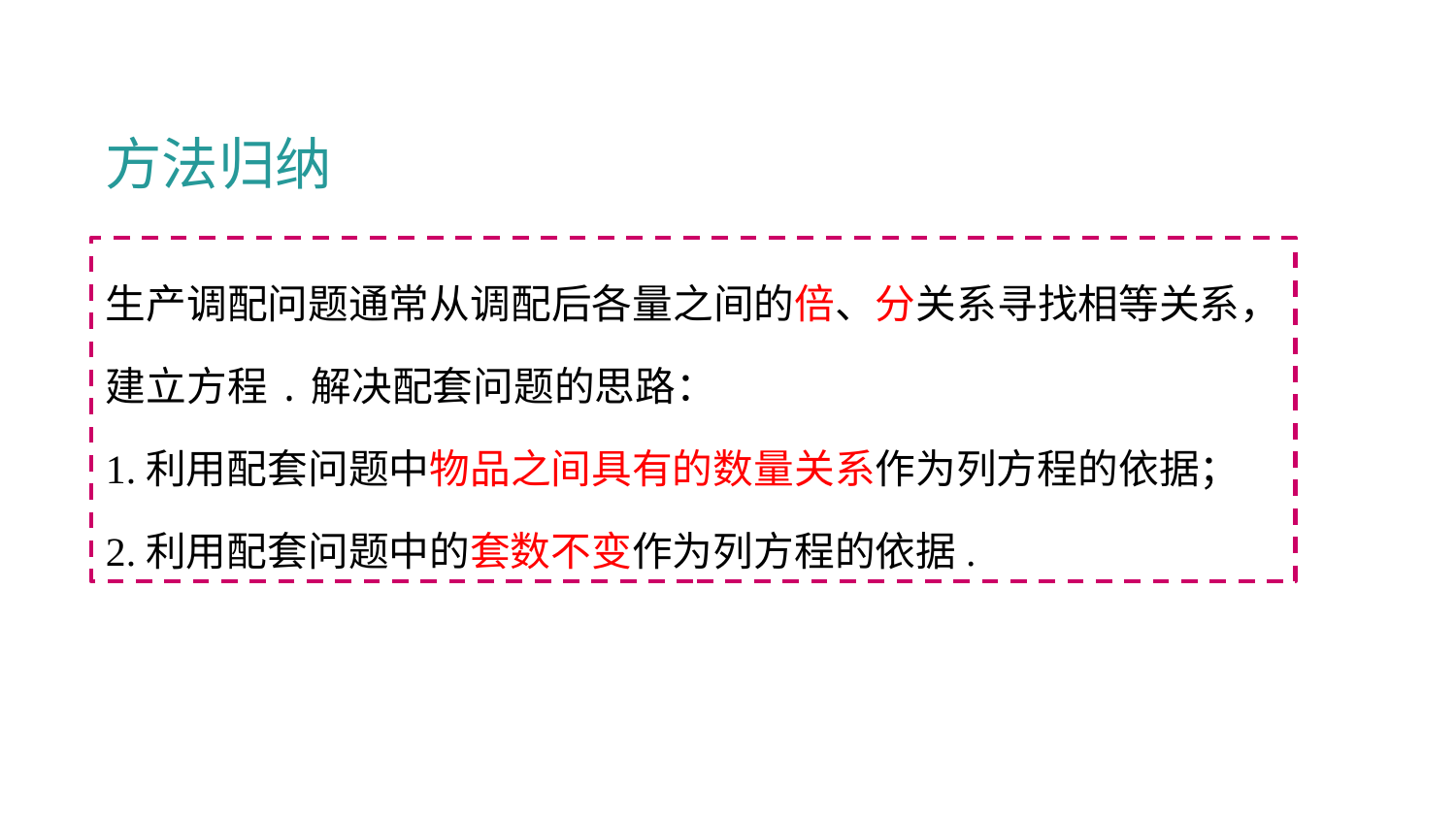

方法归纳
生产调配问题通常从调配后各量之间的倍、分关系寻找相等关系，建立方程.解决配套问题的思路：
1.利用配套问题中物品之间具有的数量关系作为列方程的依据；
2.利用配套问题中的套数不变作为列方程的依据.